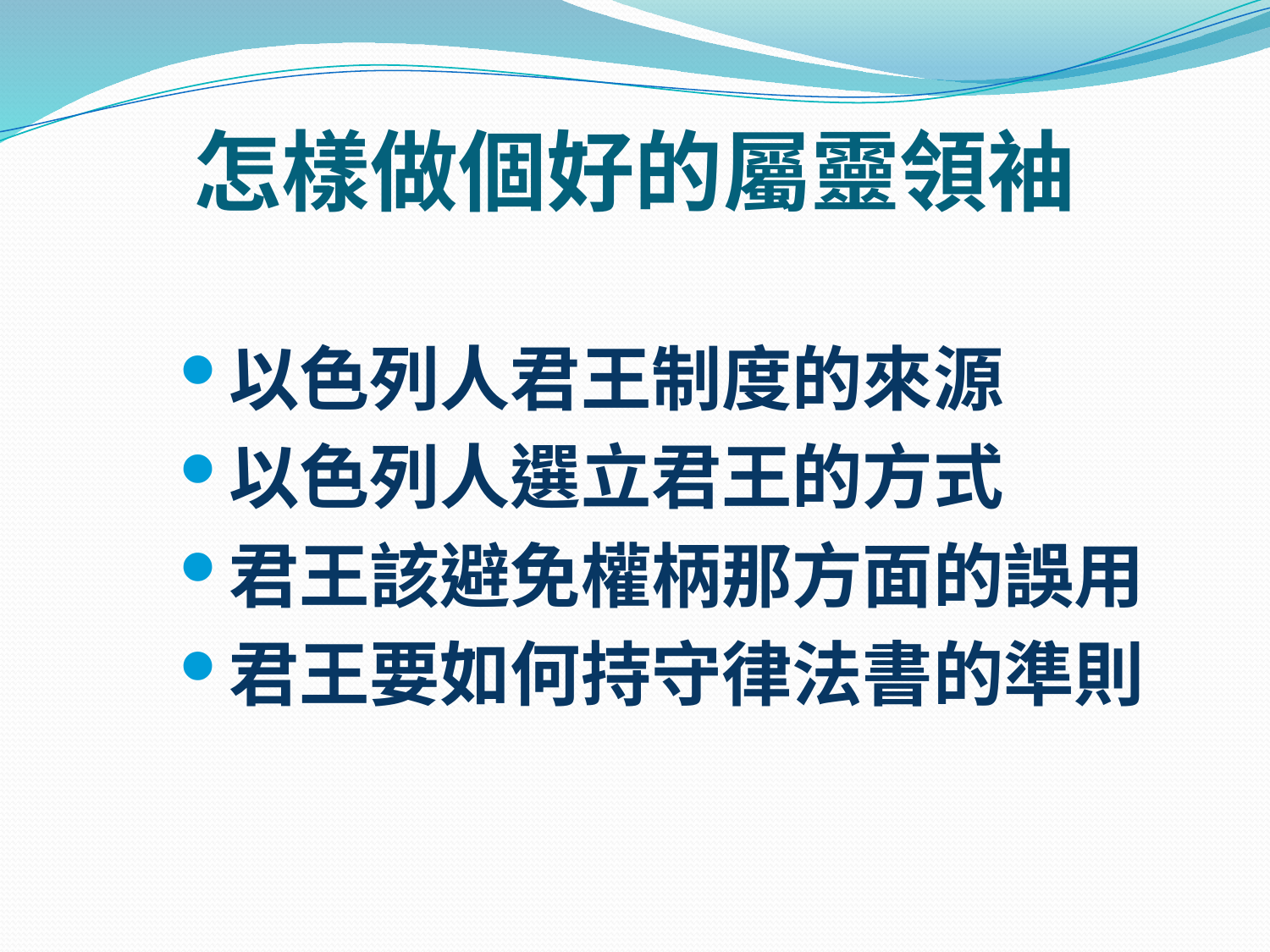

# 怎樣做個好的屬靈領袖
以色列人君王制度的來源
以色列人選立君王的方式
君王該避免權柄那方面的誤用
君王要如何持守律法書的準則